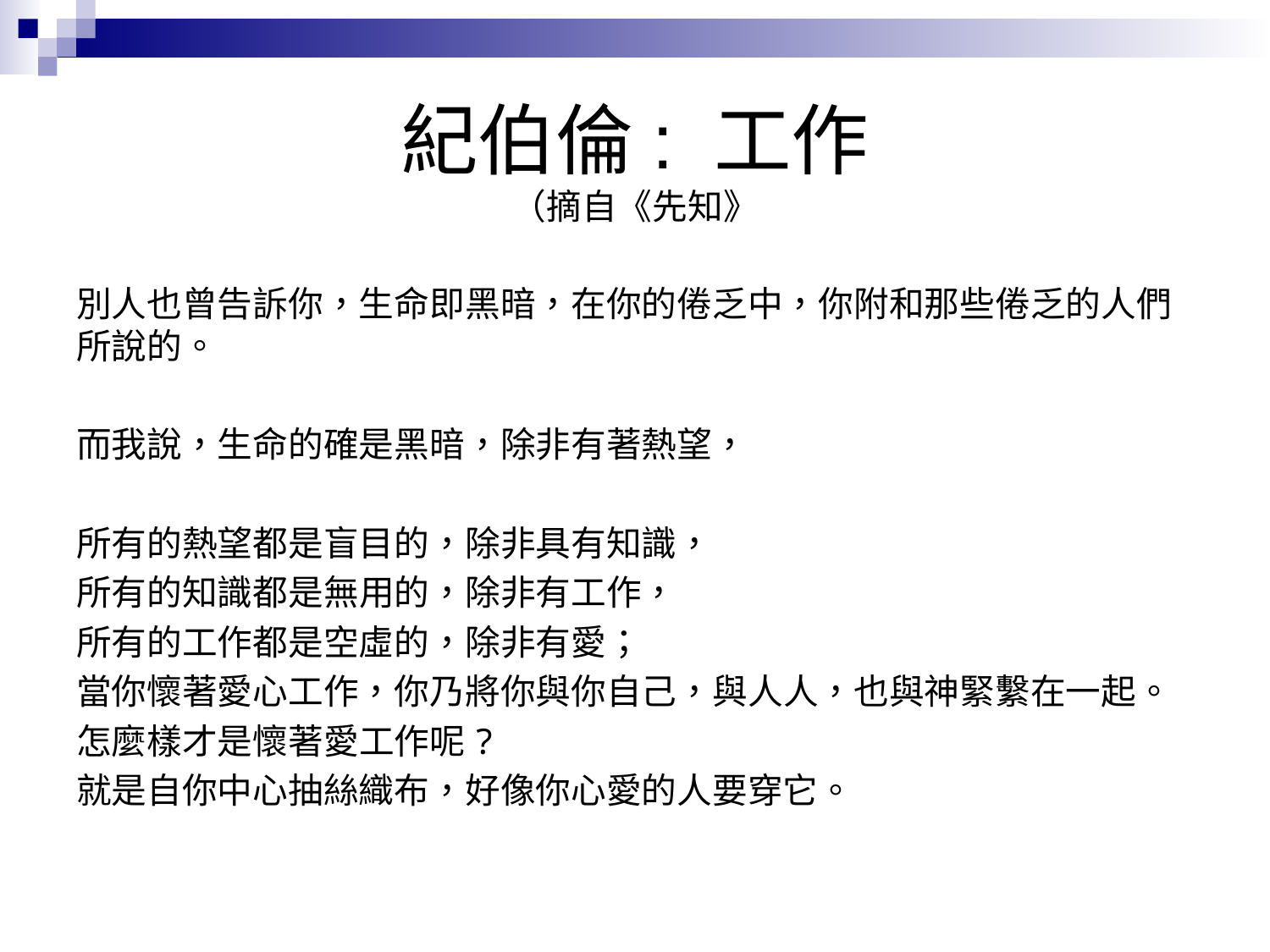

# 紀伯倫: 工作 （摘自《先知》
別人也曾告訴你，生命即黑暗，在你的倦乏中，你附和那些倦乏的人們所說的。

而我說，生命的確是黑暗，除非有著熱望，

所有的熱望都是盲目的，除非具有知識，
所有的知識都是無用的，除非有工作，
所有的工作都是空虛的，除非有愛；
當你懷著愛心工作，你乃將你與你自己，與人人，也與神緊繫在一起。
怎麼樣才是懷著愛工作呢?
就是自你中心抽絲織布，好像你心愛的人要穿它。